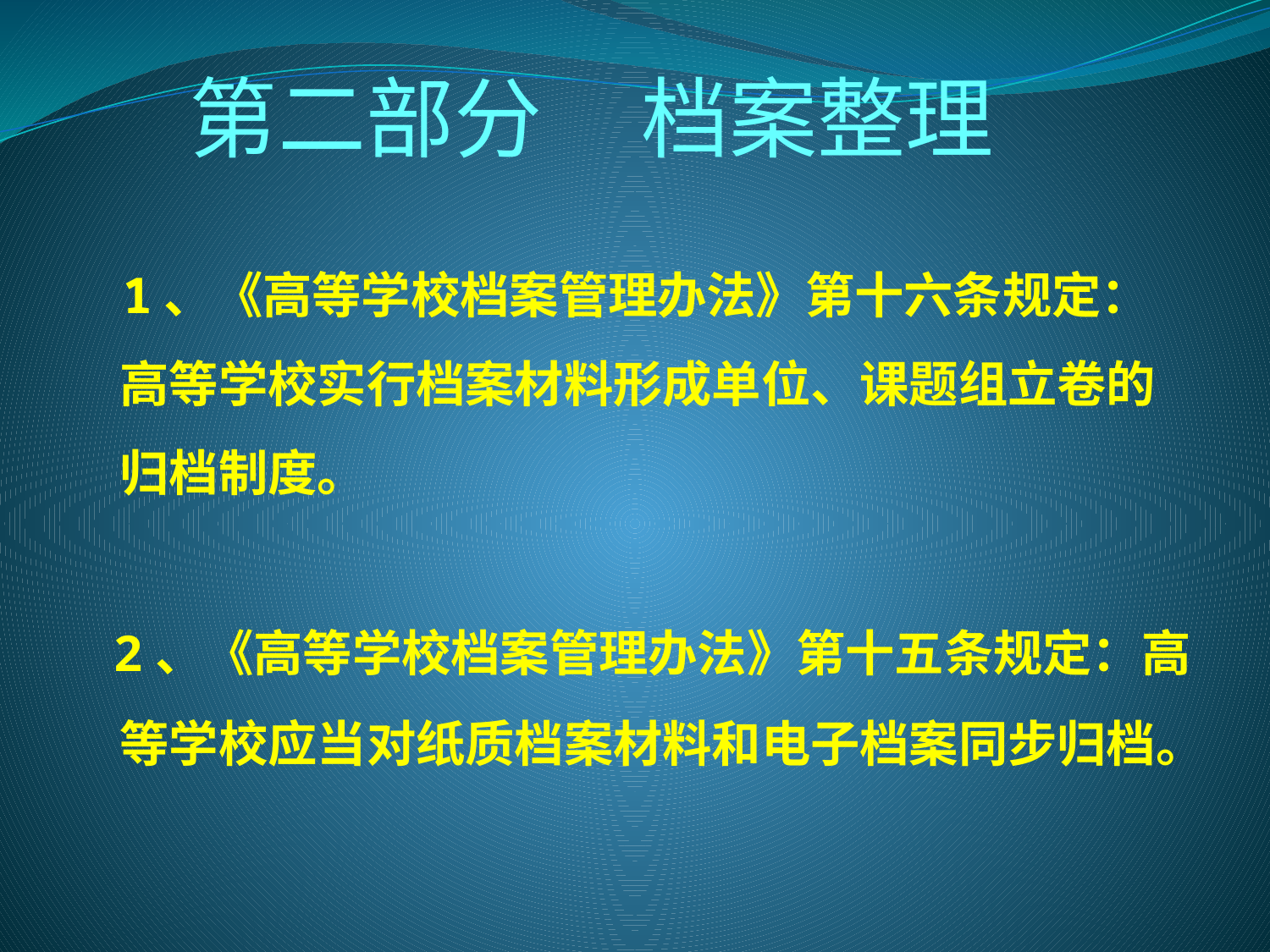

# 第二部分     档案整理
  1、《高等学校档案管理办法》第十六条规定： 高等学校实行档案材料形成单位、课题组立卷的归档制度。

  2、《高等学校档案管理办法》第十五条规定：高等学校应当对纸质档案材料和电子档案同步归档。